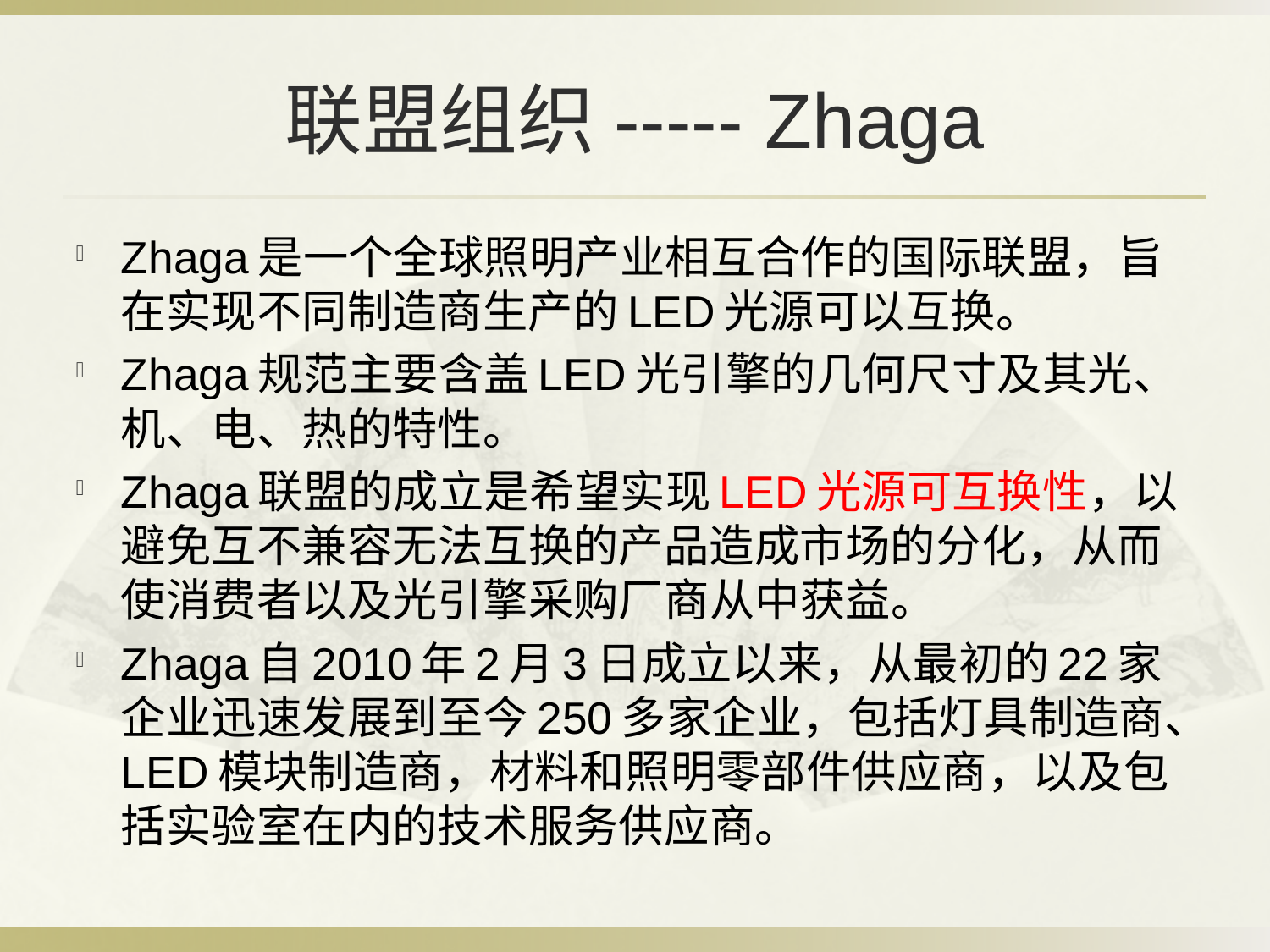

# 联盟组织----- Zhaga
Zhaga是一个全球照明产业相互合作的国际联盟，旨在实现不同制造商生产的LED光源可以互换。
Zhaga规范主要含盖LED光引擎的几何尺寸及其光、机、电、热的特性。
Zhaga联盟的成立是希望实现LED光源可互换性，以避免互不兼容无法互换的产品造成市场的分化，从而使消费者以及光引擎采购厂商从中获益。
Zhaga自2010年2月3日成立以来，从最初的22家企业迅速发展到至今250多家企业，包括灯具制造商、LED模块制造商，材料和照明零部件供应商，以及包括实验室在内的技术服务供应商。